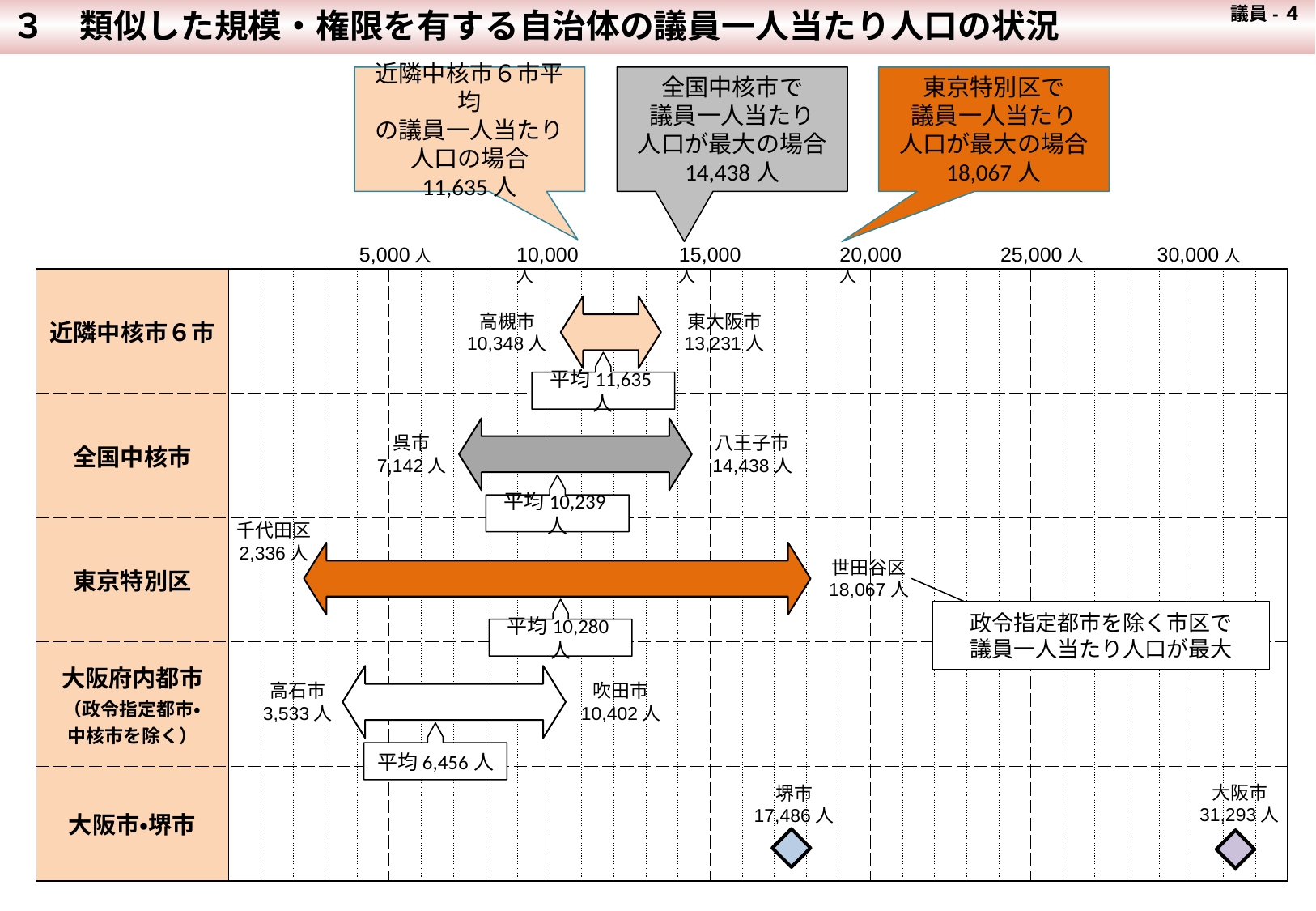

３　類似した規模・権限を有する自治体の議員一人当たり人口の状況
 議員-４
近隣中核市６市平均
の議員一人当たり
人口の場合
11,635人
全国中核市で
議員一人当たり
人口が最大の場合
14,438人
東京特別区で
議員一人当たり
人口が最大の場合
18,067人
30,000人
25,000人
15,000人
20,000人
5,000人
10,000人
| 近隣中核市６市 |  |  |  |  |  |  |  |  |  |  |  |  |  |  |  |  |  |  |  |  |  |  |  |  |  |  |  |  |  |  |  |  |  |
| --- | --- | --- | --- | --- | --- | --- | --- | --- | --- | --- | --- | --- | --- | --- | --- | --- | --- | --- | --- | --- | --- | --- | --- | --- | --- | --- | --- | --- | --- | --- | --- | --- | --- |
| 全国中核市 |  |  |  |  |  |  |  |  |  |  |  |  |  |  |  |  |  |  |  |  |  |  |  |  |  |  |  |  |  |  |  |  |  |
| 東京特別区 |  |  |  |  |  |  |  |  |  |  |  |  |  |  |  |  |  |  |  |  |  |  |  |  |  |  |  |  |  |  |  |  |  |
| 大阪府内都市 （政令指定都市・ 中核市を除く） |  |  |  |  |  |  |  |  |  |  |  |  |  |  |  |  |  |  |  |  |  |  |  |  |  |  |  |  |  |  |  |  |  |
| 大阪市・堺市 |  |  |  |  |  |  |  |  |  |  |  |  |  |  |  |  |  |  |  |  |  |  |  |  |  |  |  |  |  |  |  |  |  |

東大阪市
13,231人
高槻市
10,348人
平均11,635人

八王子市
14,438人
呉市
7,142人
平均10,239人
千代田区
2,336人

世田谷区
18,067人
平均10,280人
政令指定都市を除く市区で
議員一人当たり人口が最大

高石市
3,533人
吹田市
10,402人
平均6,456人
大阪市
31,293人
堺市
17,486人